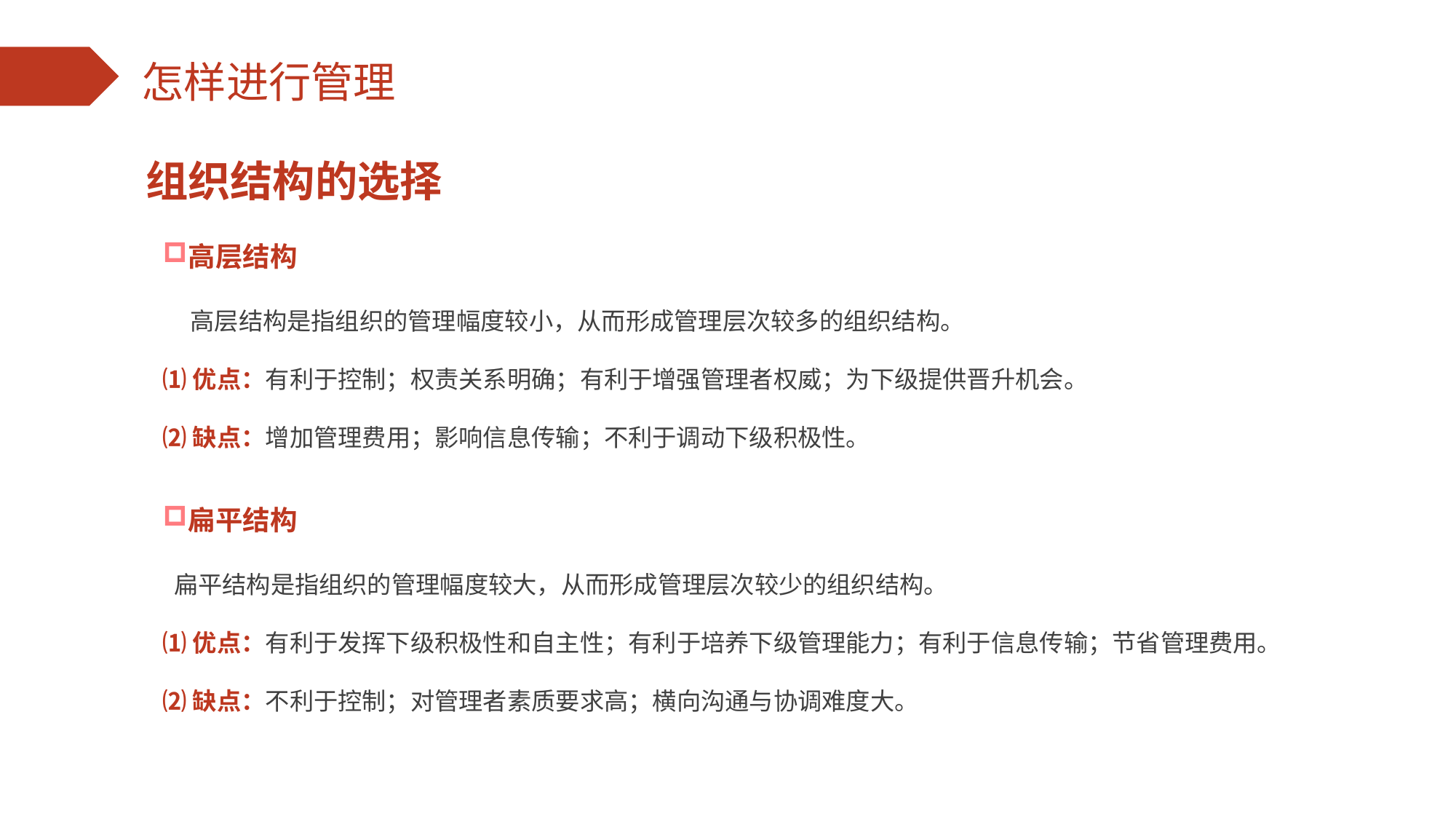

组织结构的选择
高层结构
    高层结构是指组织的管理幅度较小，从而形成管理层次较多的组织结构。
⑴优点：有利于控制；权责关系明确；有利于增强管理者权威；为下级提供晋升机会。
⑵缺点：增加管理费用；影响信息传输；不利于调动下级积极性。
扁平结构
 扁平结构是指组织的管理幅度较大，从而形成管理层次较少的组织结构。
⑴优点：有利于发挥下级积极性和自主性；有利于培养下级管理能力；有利于信息传输；节省管理费用。
⑵缺点：不利于控制；对管理者素质要求高；横向沟通与协调难度大。